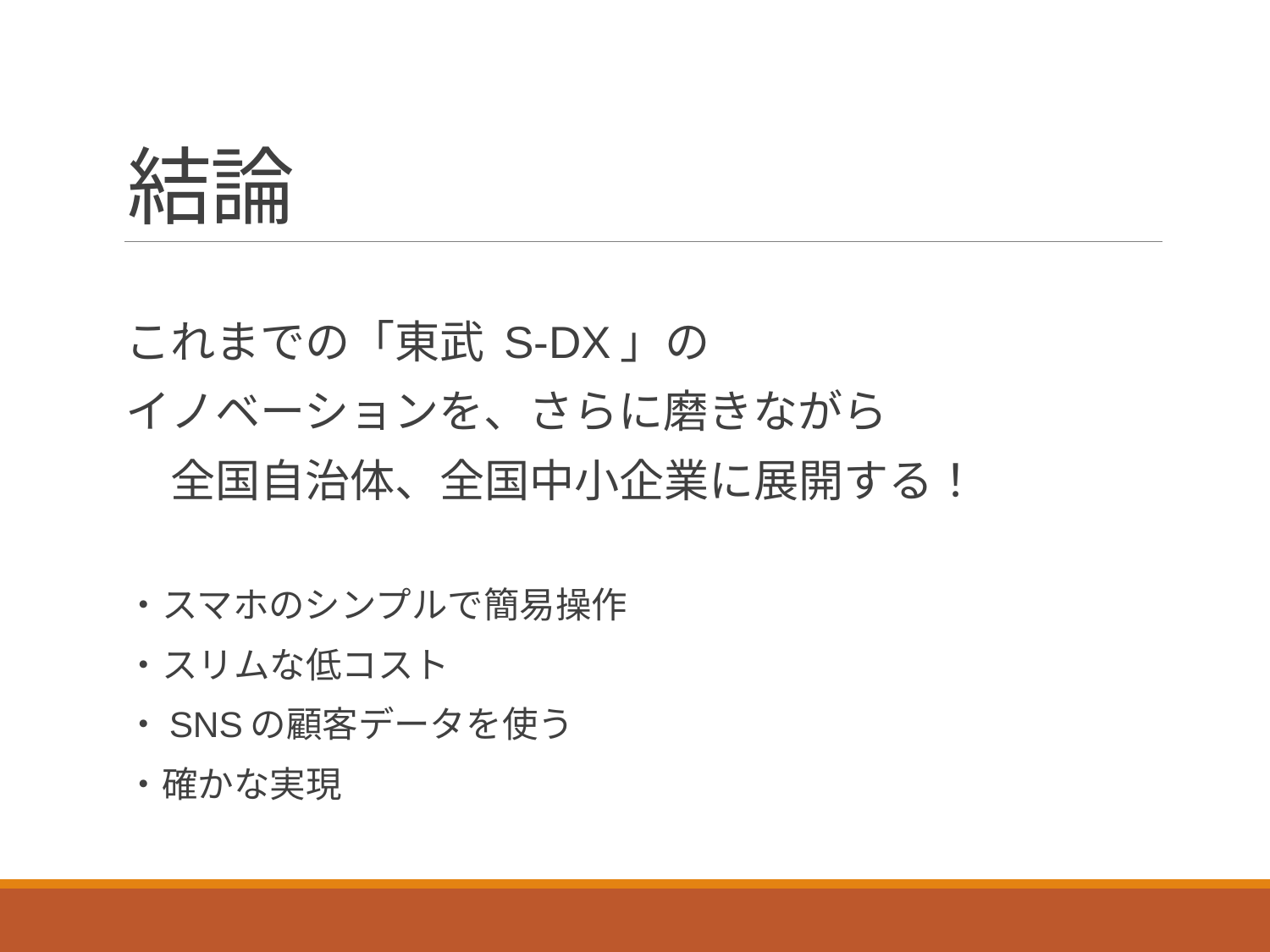

# 結論

これまでの「東武 S-DX」の
イノベーションを、さらに磨きながら
　全国自治体、全国中小企業に展開する！

・スマホのシンプルで簡易操作
・スリムな低コスト
・SNSの顧客データを使う
・確かな実現